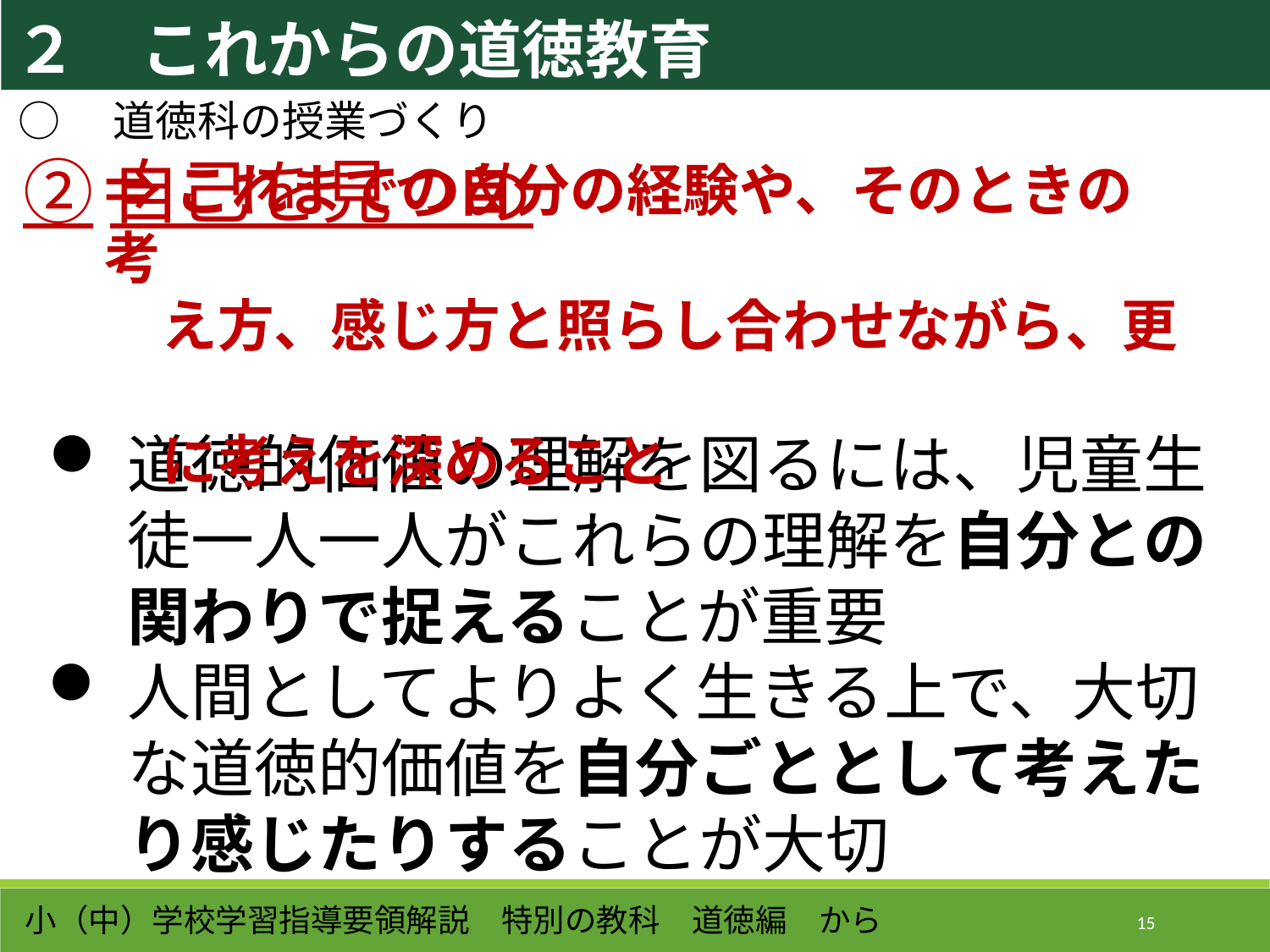

２　これからの道徳教育
○　道徳科の授業づくり
②自己を見つめ
⇒これまでの自分の経験や、そのときの考
　え方、感じ方と照らし合わせながら、更
　に考えを深めること
道徳的価値の理解を図るには、児童生徒一人一人がこれらの理解を自分との関わりで捉えることが重要
人間としてよりよく生きる上で、大切な道徳的価値を自分ごととして考えたり感じたりすることが大切
小（中）学校学習指導要領解説　特別の教科　道徳編　から
15